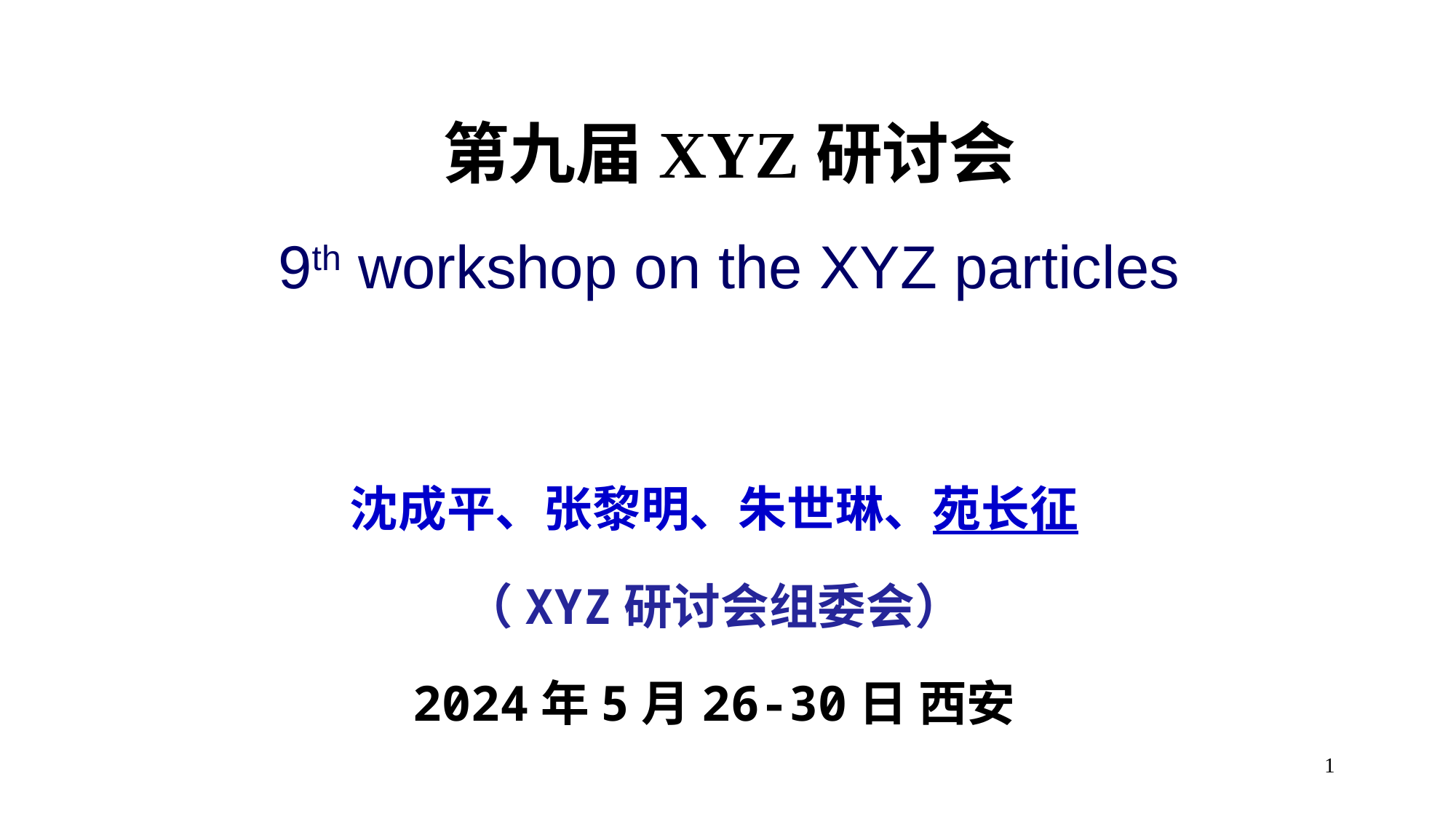

# 第九届XYZ研讨会 9th workshop on the XYZ particles
沈成平、张黎明、朱世琳、苑长征
（XYZ研讨会组委会）
2024年5月26-30日 西安
1